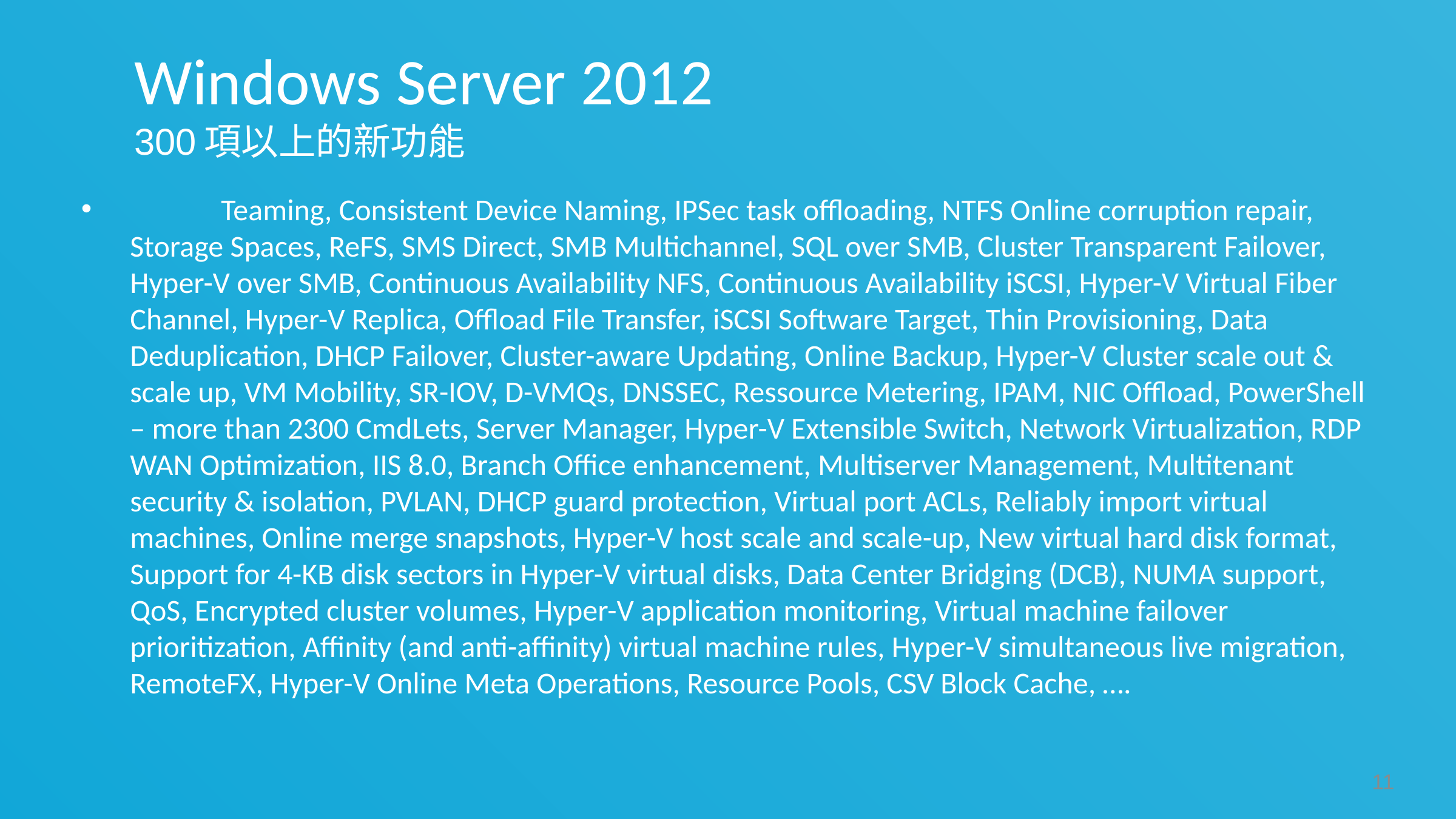

# Windows Server 2012 300項以上的新功能
	Teaming, Consistent Device Naming, IPSec task offloading, NTFS Online corruption repair, Storage Spaces, ReFS, SMS Direct, SMB Multichannel, SQL over SMB, Cluster Transparent Failover, Hyper-V over SMB, Continuous Availability NFS, Continuous Availability iSCSI, Hyper-V Virtual Fiber Channel, Hyper-V Replica, Offload File Transfer, iSCSI Software Target, Thin Provisioning, Data Deduplication, DHCP Failover, Cluster-aware Updating, Online Backup, Hyper-V Cluster scale out & scale up, VM Mobility, SR-IOV, D-VMQs, DNSSEC, Ressource Metering, IPAM, NIC Offload, PowerShell – more than 2300 CmdLets, Server Manager, Hyper-V Extensible Switch, Network Virtualization, RDP WAN Optimization, IIS 8.0, Branch Office enhancement, Multiserver Management, Multitenant security & isolation, PVLAN, DHCP guard protection, Virtual port ACLs, Reliably import virtual machines, Online merge snapshots, Hyper-V host scale and scale-up, New virtual hard disk format, Support for 4-KB disk sectors in Hyper-V virtual disks, Data Center Bridging (DCB), NUMA support, QoS, Encrypted cluster volumes, Hyper-V application monitoring, Virtual machine failover prioritization, Affinity (and anti-affinity) virtual machine rules, Hyper-V simultaneous live migration, RemoteFX, Hyper-V Online Meta Operations, Resource Pools, CSV Block Cache, ….
11